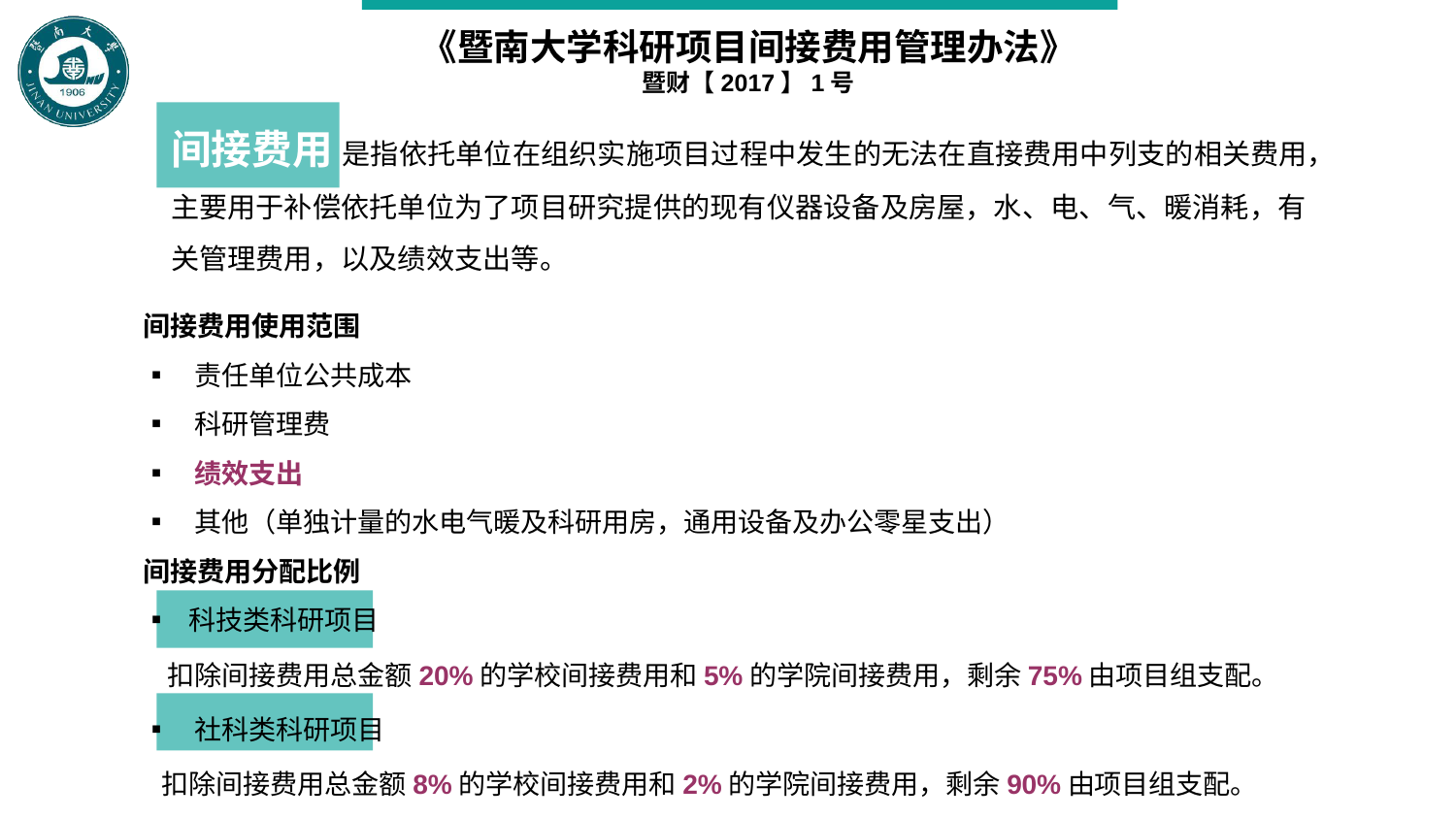

《暨南大学科研项目间接费用管理办法》
暨财【2017】1号

间接费用 是指依托单位在组织实施项目过程中发生的无法在直接费用中列支的相关费用，主要用于补偿依托单位为了项目研究提供的现有仪器设备及房屋，水、电、气、暖消耗，有关管理费用，以及绩效支出等。

间接费用使用范围
▪   责任单位公共成本
▪   科研管理费
▪   绩效支出
▪   其他（单独计量的水电气暖及科研用房，通用设备及办公零星支出）
间接费用分配比例
▪  科技类科研项目
   扣除间接费用总金额20%的学校间接费用和5%的学院间接费用，剩余75%由项目组支配。
▪   社科类科研项目
  扣除间接费用总金额8%的学校间接费用和2%的学院间接费用，剩余90%由项目组支配。